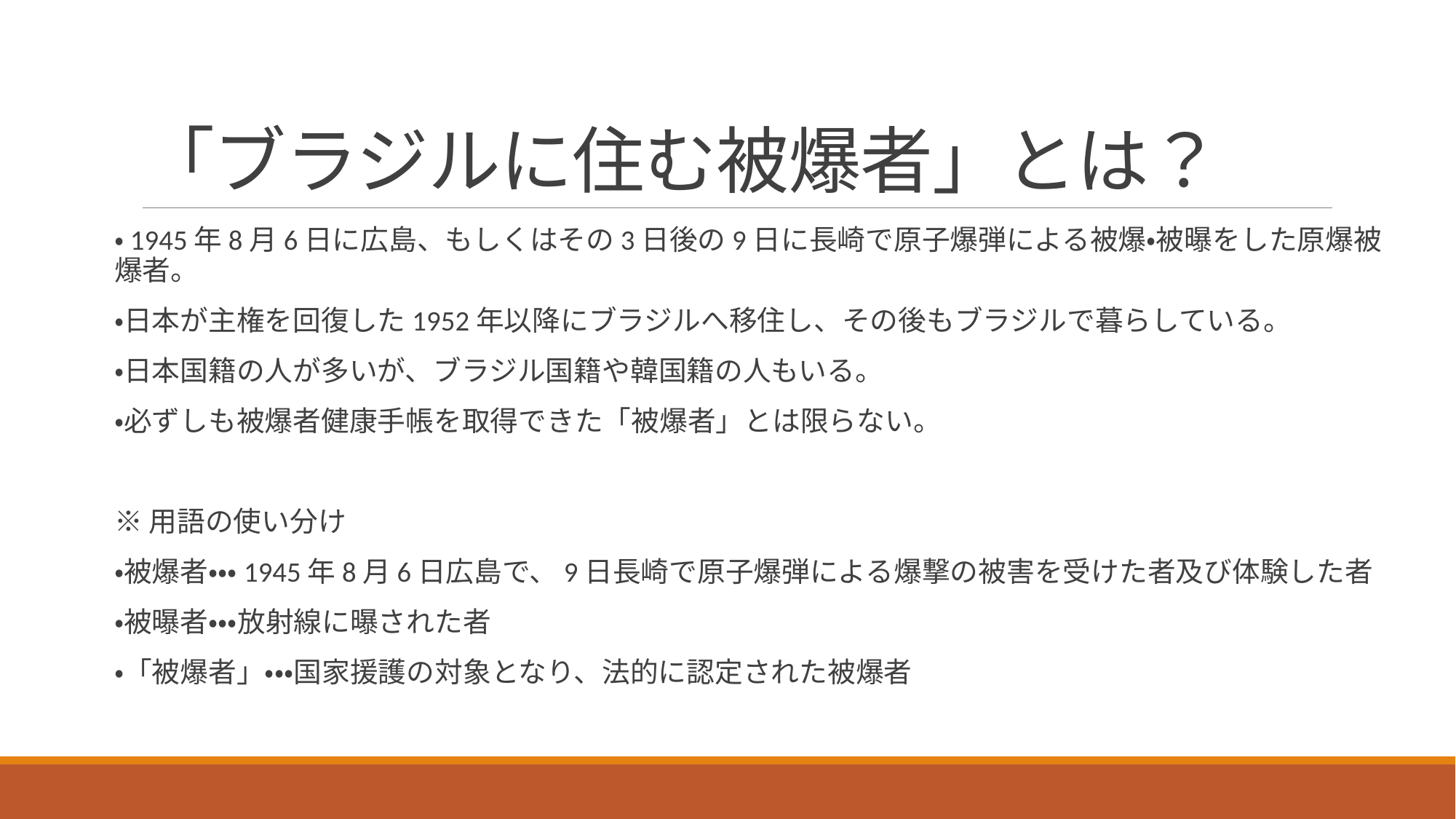

# 「ブラジルに住む被爆者」とは？
・1945年8月6日に広島、もしくはその3日後の9日に長崎で原子爆弾による被爆・被曝をした原爆被爆者。
・日本が主権を回復した1952年以降にブラジルへ移住し、その後もブラジルで暮らしている。
・日本国籍の人が多いが、ブラジル国籍や韓国籍の人もいる。
・必ずしも被爆者健康手帳を取得できた「被爆者」とは限らない。

※用語の使い分け
・被爆者・・・1945年8月6日広島で、9日長崎で原子爆弾による爆撃の被害を受けた者及び体験した者
・被曝者・・・放射線に曝された者
・「被爆者」・・・国家援護の対象となり、法的に認定された被爆者